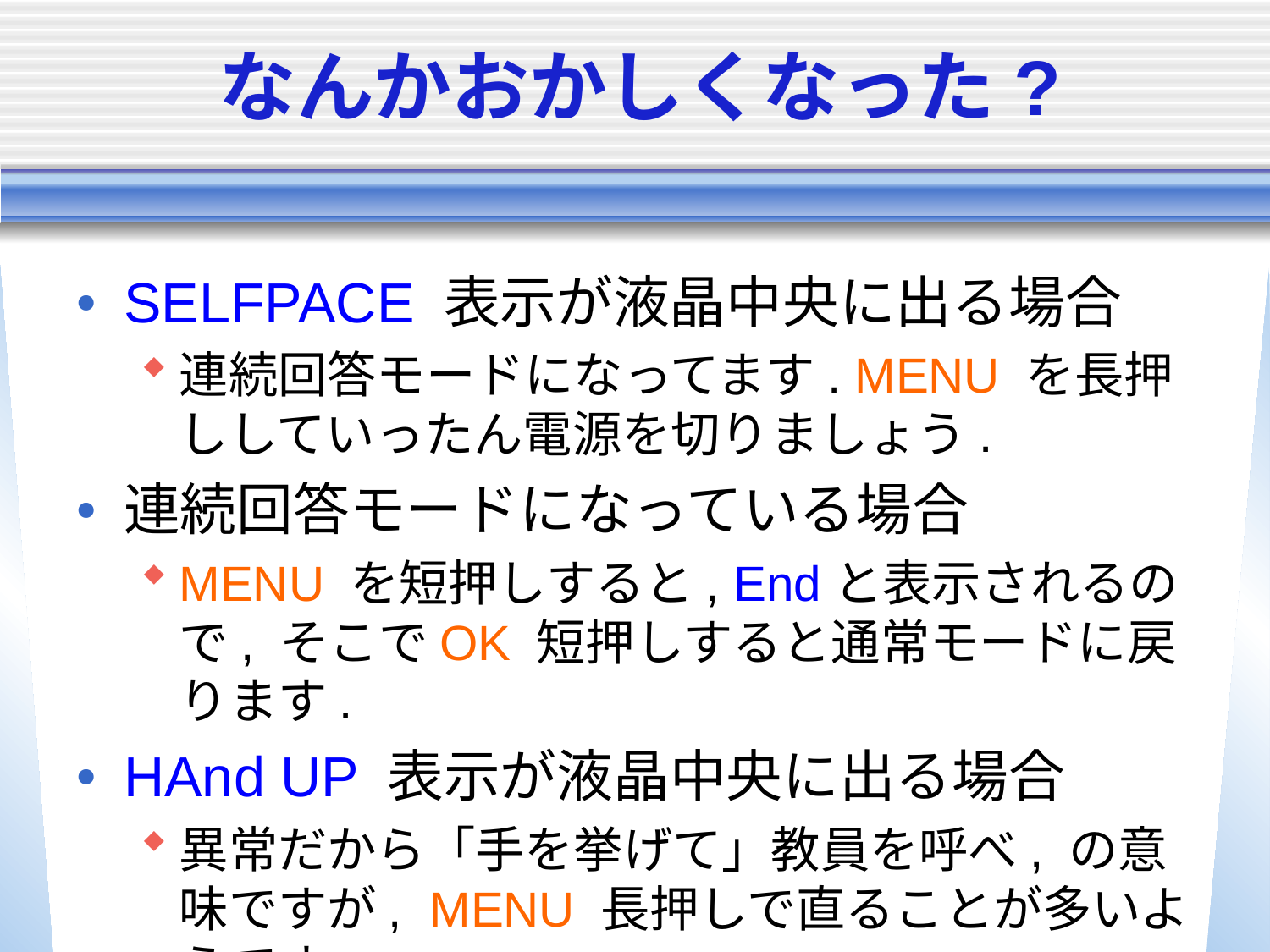

# なんかおかしくなった?
SELFPACE 表示が液晶中央に出る場合
連続回答モードになってます. MENU を長押ししていったん電源を切りましょう.
連続回答モードになっている場合
MENU を短押しすると, Endと表示されるので, そこでOK 短押しすると通常モードに戻ります.
HAnd UP 表示が液晶中央に出る場合
異常だから「手を挙げて」教員を呼べ, の意味ですが,  MENU 長押しで直ることが多いようです.